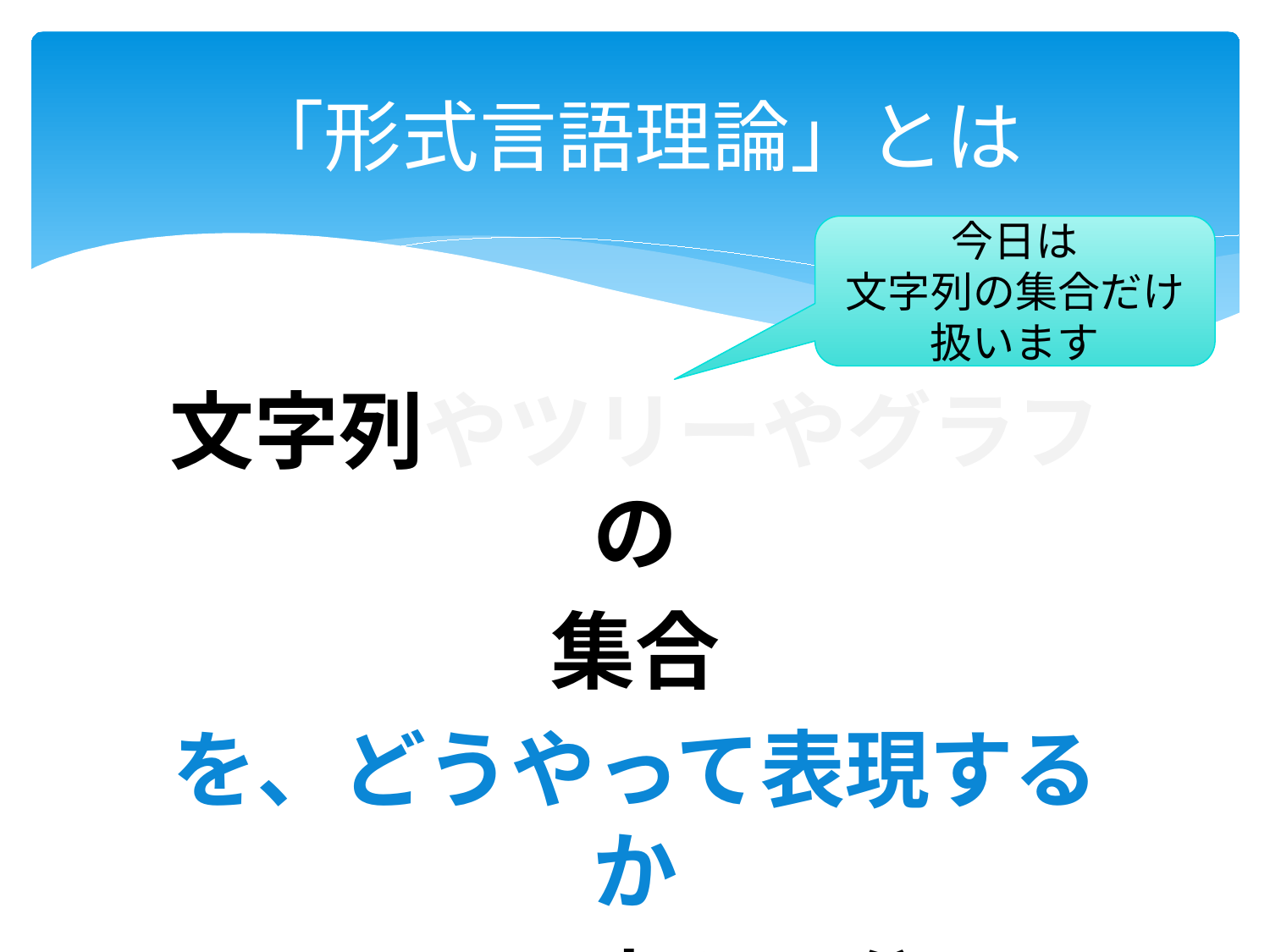

# 「形式言語理論」とは
今日は
文字列の集合だけ
扱います
文字列やツリーやグラフの
集合
を、どうやって表現するか
について考える分野